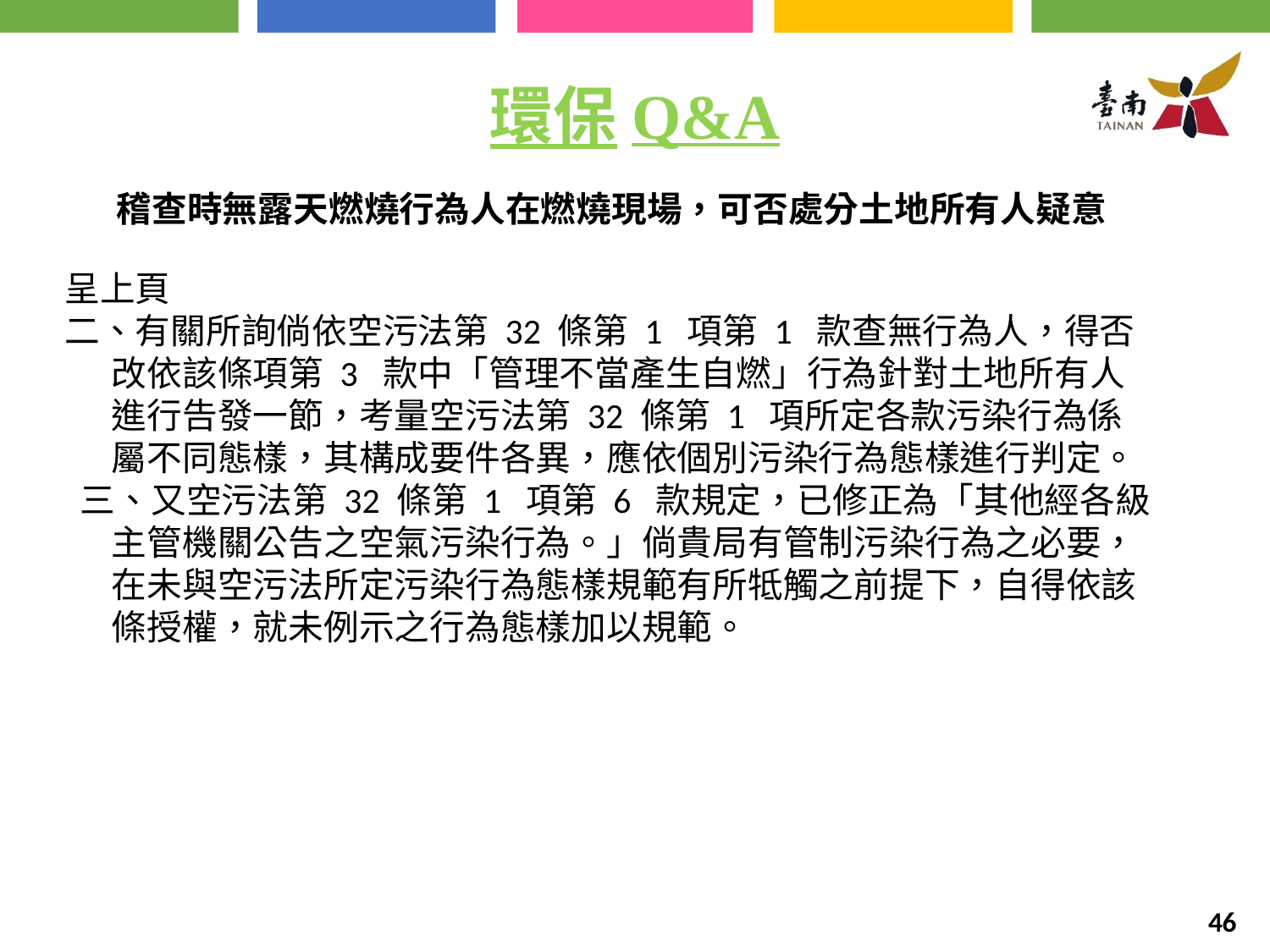

環保Q&A
稽查時無露天燃燒行為人在燃燒現場，可否處分土地所有人疑意
呈上頁
二、有關所詢倘依空污法第 32 條第 1  項第 1  款查無行為人，得否
      改依該條項第 3  款中「管理不當產生自燃」行為針對土地所有人
      進行告發一節，考量空污法第 32 條第 1  項所定各款污染行為係
      屬不同態樣，其構成要件各異，應依個別污染行為態樣進行判定。
  三、又空污法第 32 條第 1  項第 6  款規定，已修正為「其他經各級
      主管機關公告之空氣污染行為。」倘貴局有管制污染行為之必要，
      在未與空污法所定污染行為態樣規範有所牴觸之前提下，自得依該
      條授權，就未例示之行為態樣加以規範。
46